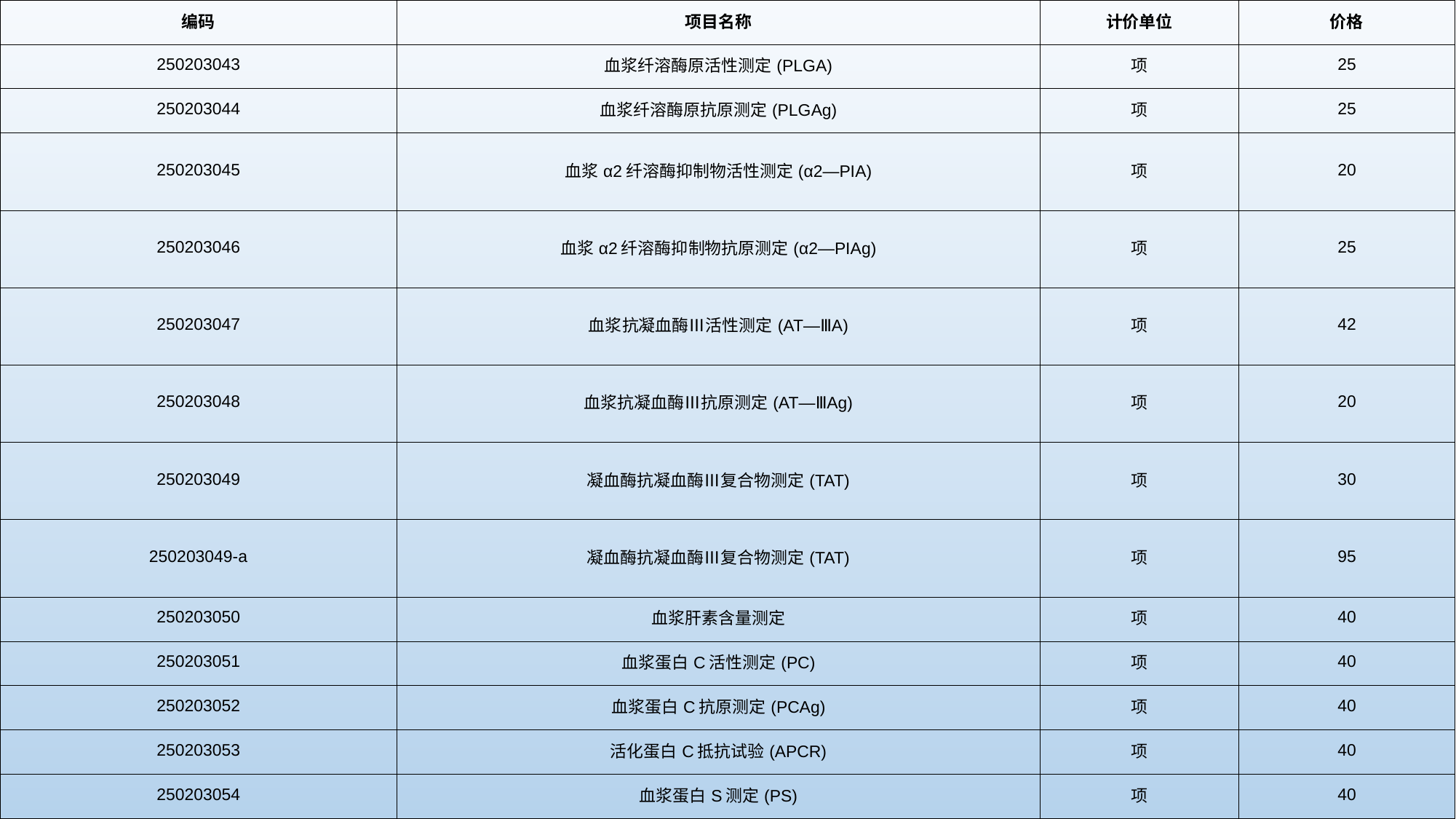

| 编码 | 项目名称 | 计价单位 | 价格 |
| --- | --- | --- | --- |
| 250203043 | 血浆纤溶酶原活性测定(PLGA) | 项 | 25 |
| 250203044 | 血浆纤溶酶原抗原测定(PLGAg) | 项 | 25 |
| 250203045 | 血浆α2纤溶酶抑制物活性测定(α2—PIA) | 项 | 20 |
| 250203046 | 血浆α2纤溶酶抑制物抗原测定(α2—PIAg) | 项 | 25 |
| 250203047 | 血浆抗凝血酶Ⅲ活性测定(AT—ⅢA) | 项 | 42 |
| 250203048 | 血浆抗凝血酶Ⅲ抗原测定(AT—ⅢAg) | 项 | 20 |
| 250203049 | 凝血酶抗凝血酶Ⅲ复合物测定(TAT) | 项 | 30 |
| 250203049-a | 凝血酶抗凝血酶Ⅲ复合物测定(TAT) | 项 | 95 |
| 250203050 | 血浆肝素含量测定 | 项 | 40 |
| 250203051 | 血浆蛋白C活性测定(PC) | 项 | 40 |
| 250203052 | 血浆蛋白C抗原测定(PCAg) | 项 | 40 |
| 250203053 | 活化蛋白C抵抗试验(APCR) | 项 | 40 |
| 250203054 | 血浆蛋白S测定(PS) | 项 | 40 |